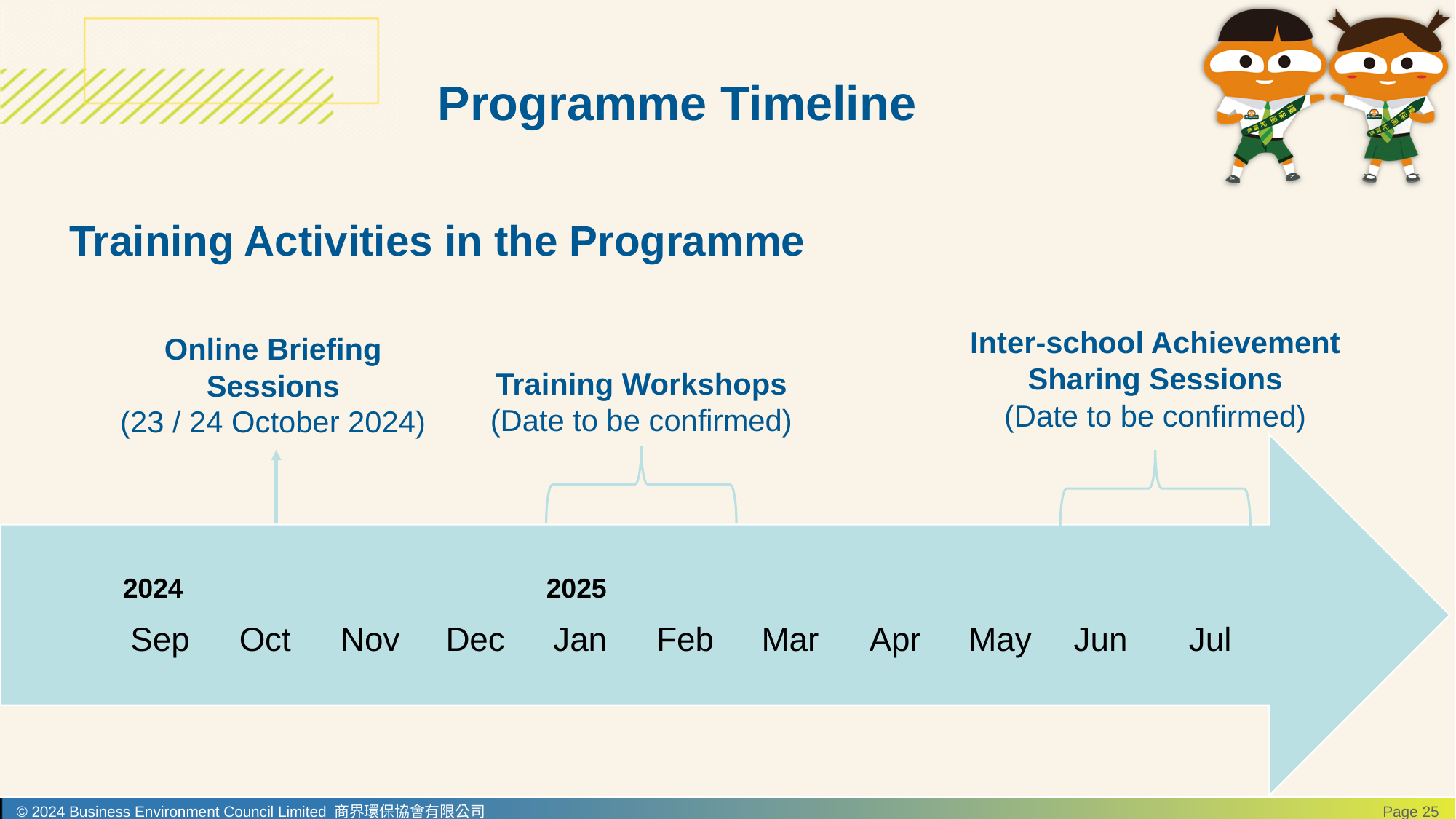

# Programme Timeline
Training Activities in the Programme
Inter-school Achievement Sharing Sessions
(Date to be confirmed)
Online Briefing Sessions
(23 / 24 October 2024)
Training Workshops
(Date to be confirmed)

Jul

Jun

May

Apr

Mar

Feb

Jan

Dec

Nov

Oct

Sep
2024
2025
© 2024 Business Environment Council Limited 商界環保協會有限公司
Page 25